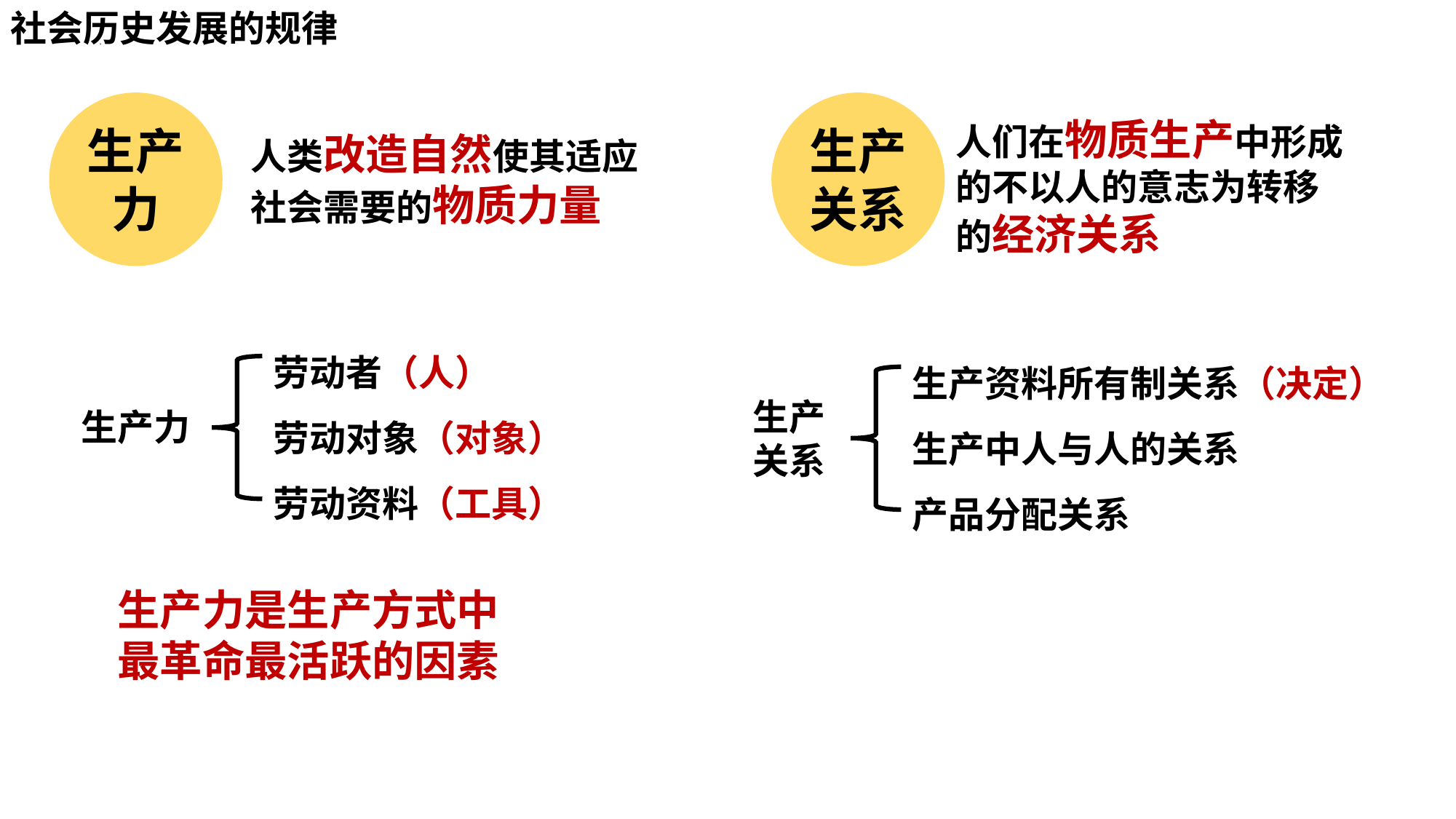

社会历史发展的规律
生产力
生产关系
人们在物质生产中形成的不以人的意志为转移的经济关系
人类改造自然使其适应社会需要的物质力量
劳动者（人）
劳动对象（对象）
劳动资料（工具）
生产资料所有制关系（决定）
生产中人与人的关系
产品分配关系

生产关系
生产力
生产力是生产方式中最革命最活跃的因素